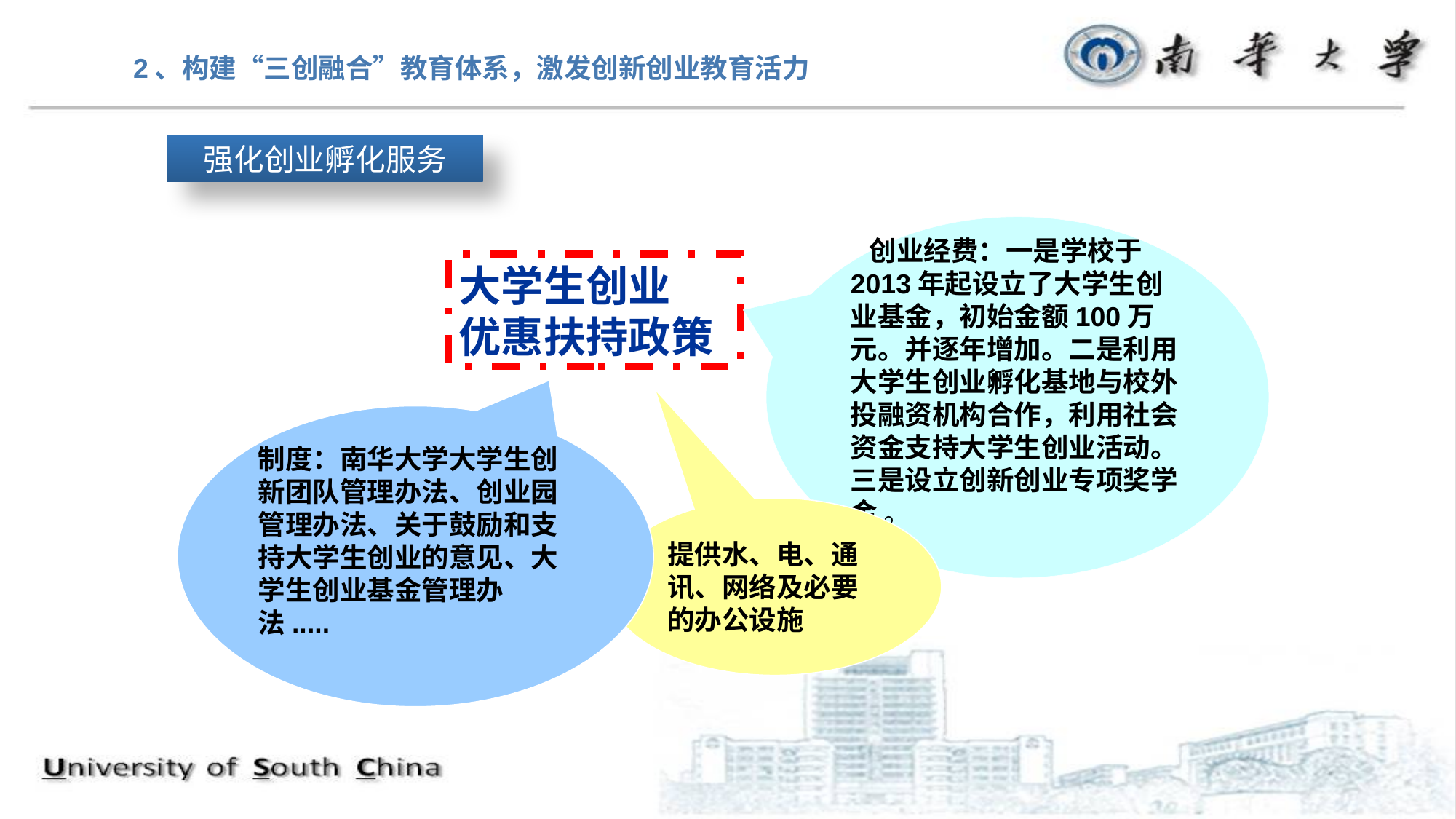

2、构建“三创融合”教育体系，激发创新创业教育活力
强化创业孵化服务
  创业经费：一是学校于2013年起设立了大学生创业基金，初始金额100万元。并逐年增加。二是利用大学生创业孵化基地与校外投融资机构合作，利用社会资金支持大学生创业活动。三是设立创新创业专项奖学金 。

大学生创业
优惠扶持政策
制度：南华大学大学生创新团队管理办法、创业园管理办法、关于鼓励和支持大学生创业的意见、大学生创业基金管理办法.....

提供水、电、通讯、网络及必要的办公设施